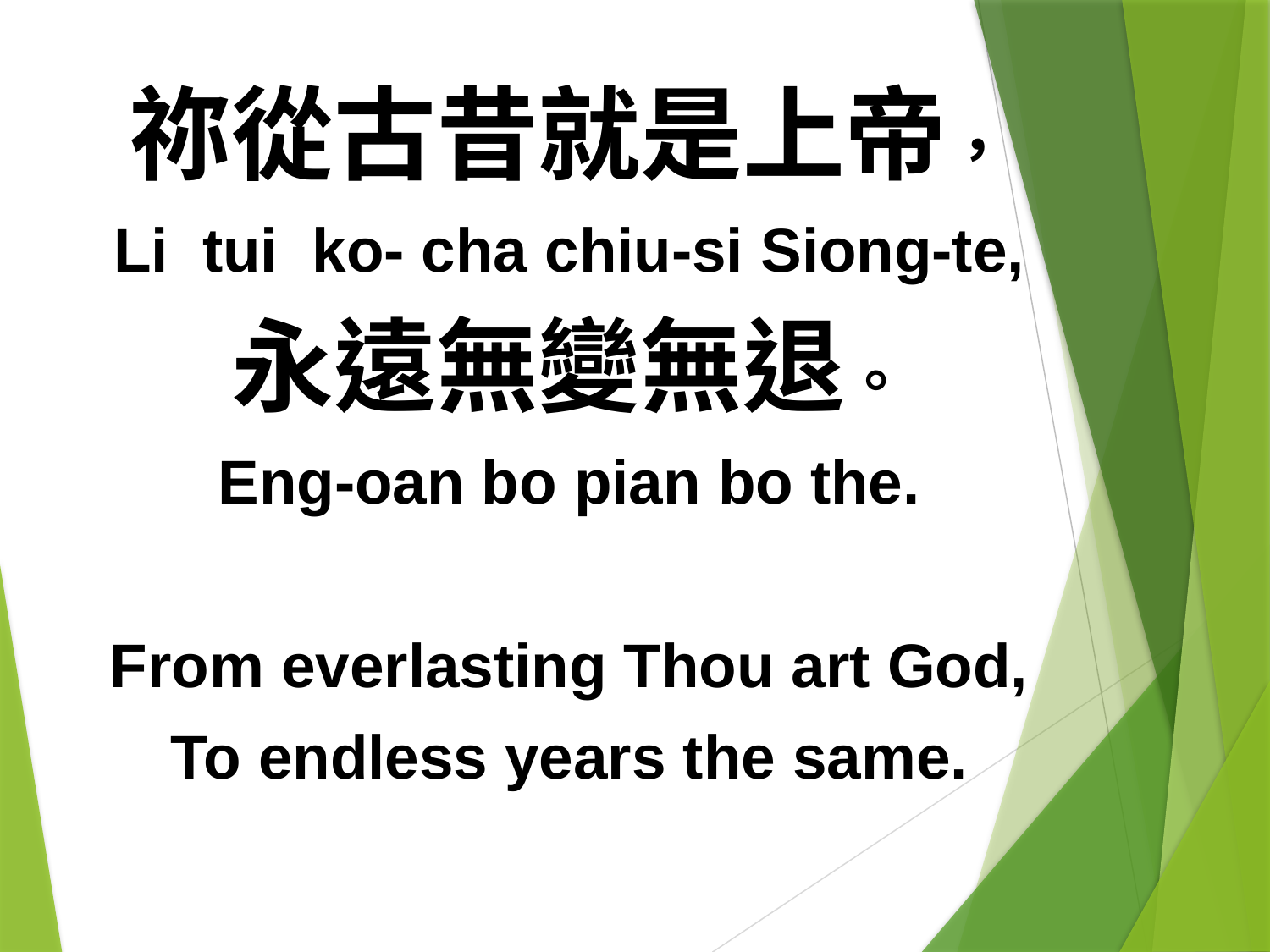

祢從古昔就是上帝，
Li  tui  ko- cha chiu-si Siong-te,
永遠無變無退。
Eng-oan bo pian bo the.

From everlasting Thou art God,
To endless years the same.